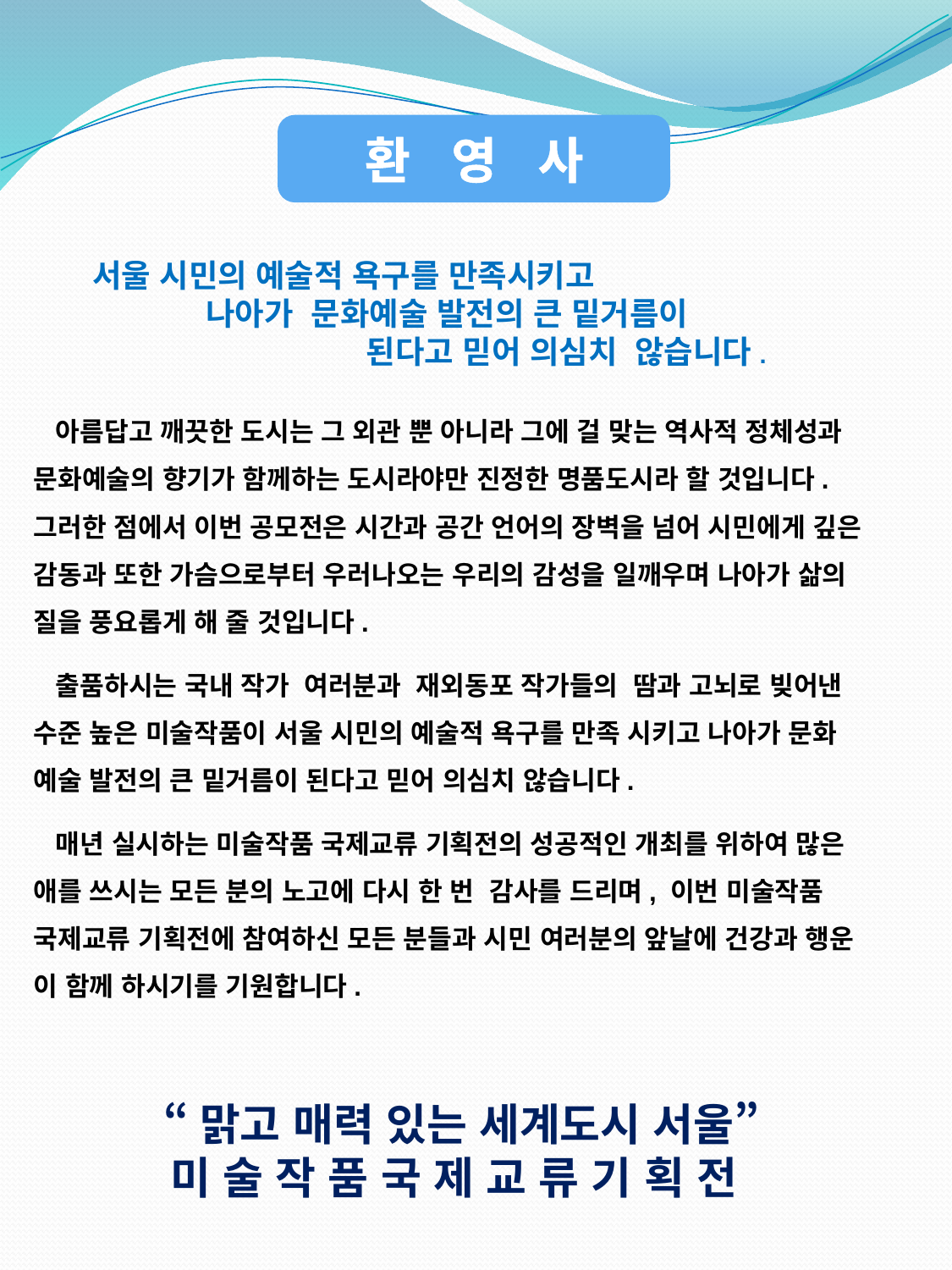

환   영   사
      서울 시민의 예술적 욕구를 만족시키고
                  나아가  문화예술 발전의 큰 밑거름이
                                    된다고 믿어 의심치  않습니다.
     아름답고 깨끗한 도시는 그 외관 뿐 아니라 그에 걸 맞는 역사적 정체성과
  문화예술의 향기가 함께하는 도시라야만 진정한 명품도시라 할 것입니다.
  그러한 점에서 이번 공모전은 시간과 공간 언어의 장벽을 넘어 시민에게 깊은
  감동과 또한 가슴으로부터 우러나오는 우리의 감성을 일깨우며 나아가 삶의
  질을 풍요롭게 해 줄 것입니다.

     출품하시는 국내 작가  여러분과  재외동포 작가들의  땀과 고뇌로 빚어낸
  수준 높은 미술작품이 서울 시민의 예술적 욕구를 만족 시키고 나아가 문화
  예술 발전의 큰 밑거름이 된다고 믿어 의심치 않습니다.

     매년 실시하는 미술작품 국제교류 기획전의 성공적인 개최를 위하여 많은
  애를 쓰시는 모든 분의 노고에 다시 한 번  감사를 드리며, 이번 미술작품
  국제교류 기획전에 참여하신 모든 분들과 시민 여러분의 앞날에 건강과 행운
  이 함께 하시기를 기원합니다.

               “맑고 매력 있는 세계도시 서울”
            미 술 작 품 국 제 교 류 기 획 전